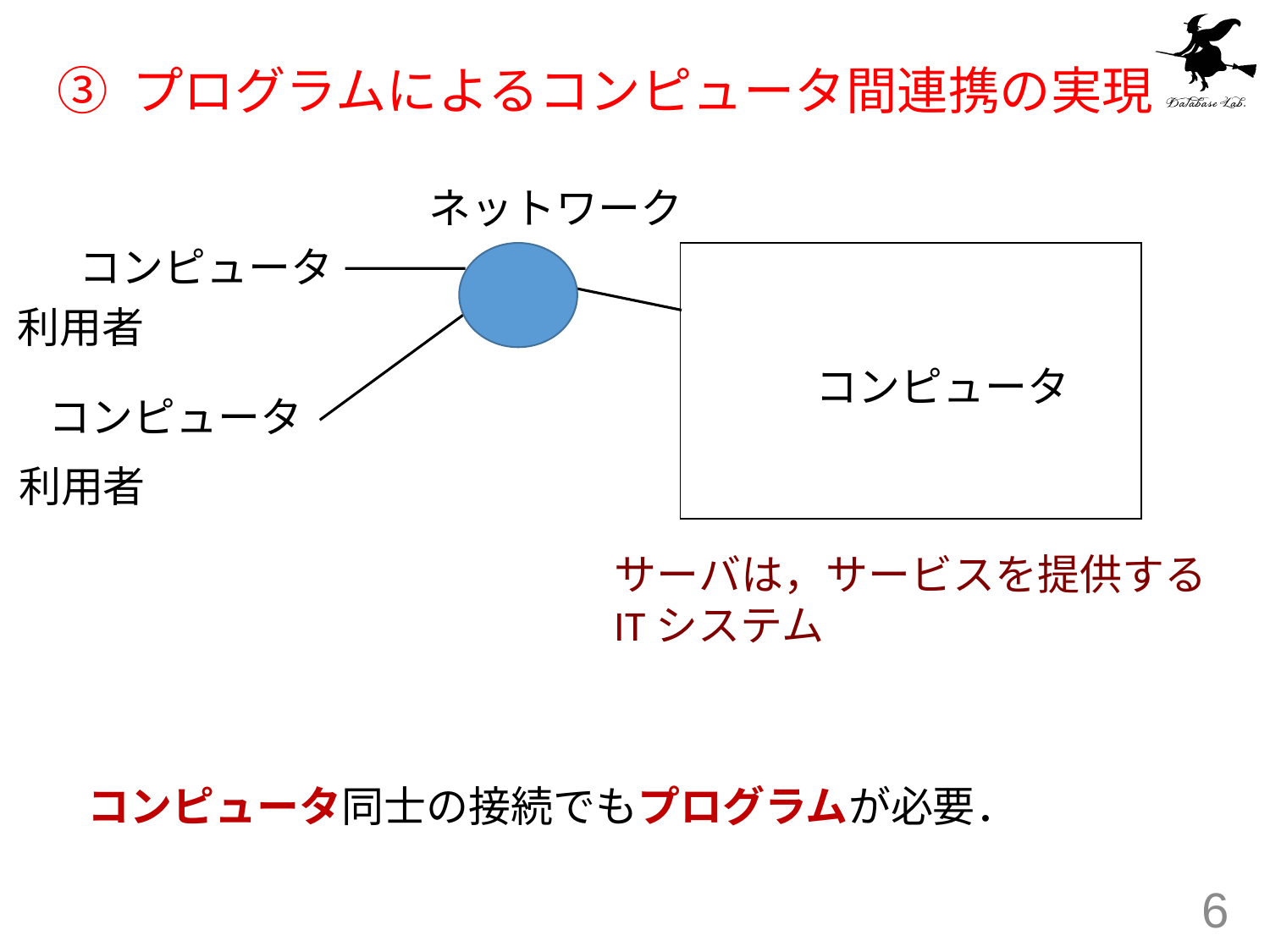

# ③ プログラムによるコンピュータ間連携の実現
ネットワーク
コンピュータ

利用者

コンピュータ
コンピュータ
利用者
サーバは，サービスを提供する
ITシステム
コンピュータ同士の接続でもプログラムが必要．

6